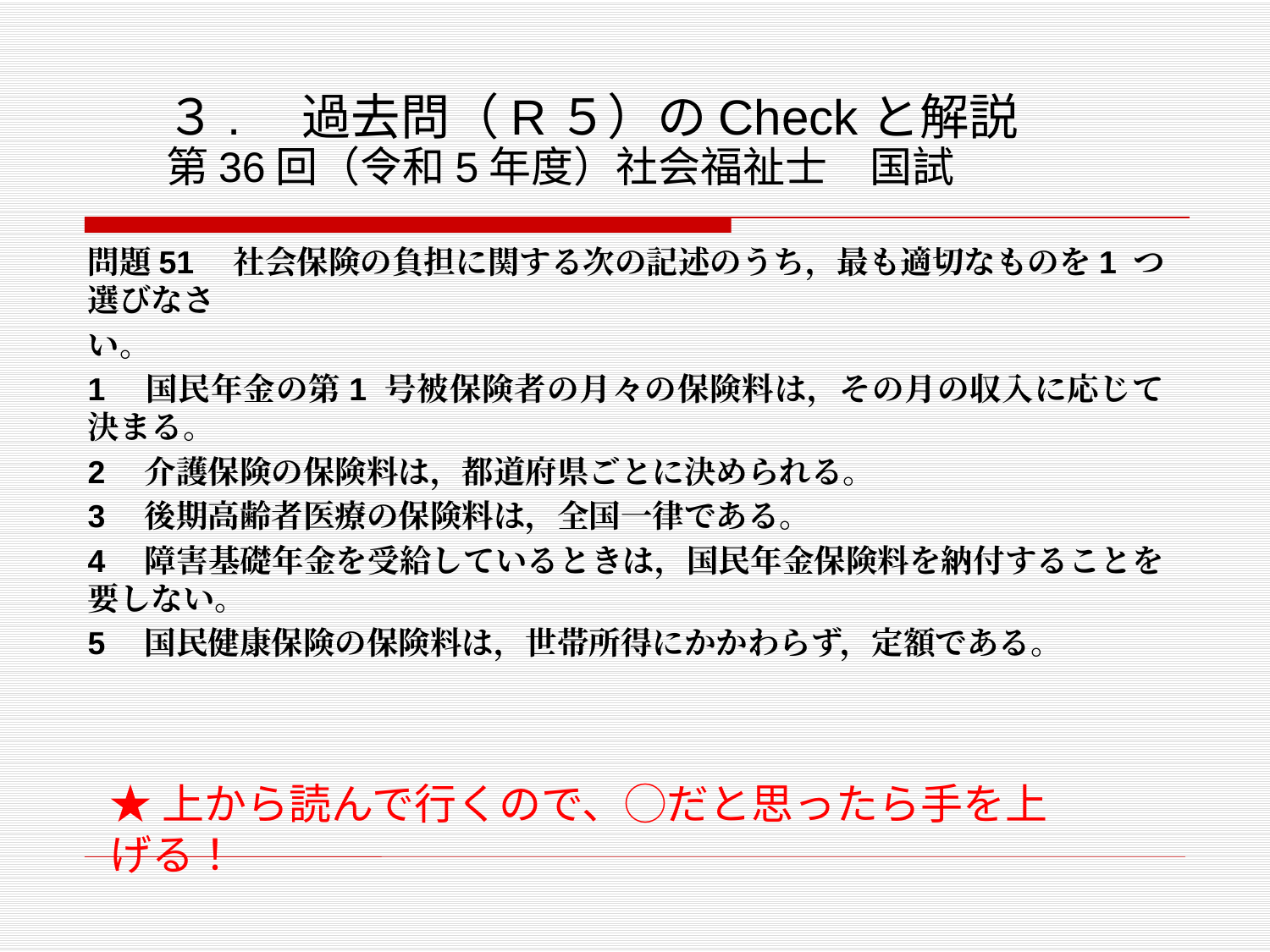

# ３.　過去問（R５）のCheckと解説 第36回（令和5年度）社会福祉士　国試
問題51　社会保険の負担に関する次の記述のうち，最も適切なものを1 つ選びなさ
い。
1　国民年金の第1 号被保険者の月々の保険料は，その月の収入に応じて決まる。
2　介護保険の保険料は，都道府県ごとに決められる。
3　後期高齢者医療の保険料は，全国一律である。
4　障害基礎年金を受給しているときは，国民年金保険料を納付することを要しない。
5　国民健康保険の保険料は，世帯所得にかかわらず，定額である。

★上から読んで行くので、◯だと思ったら手を上げる！